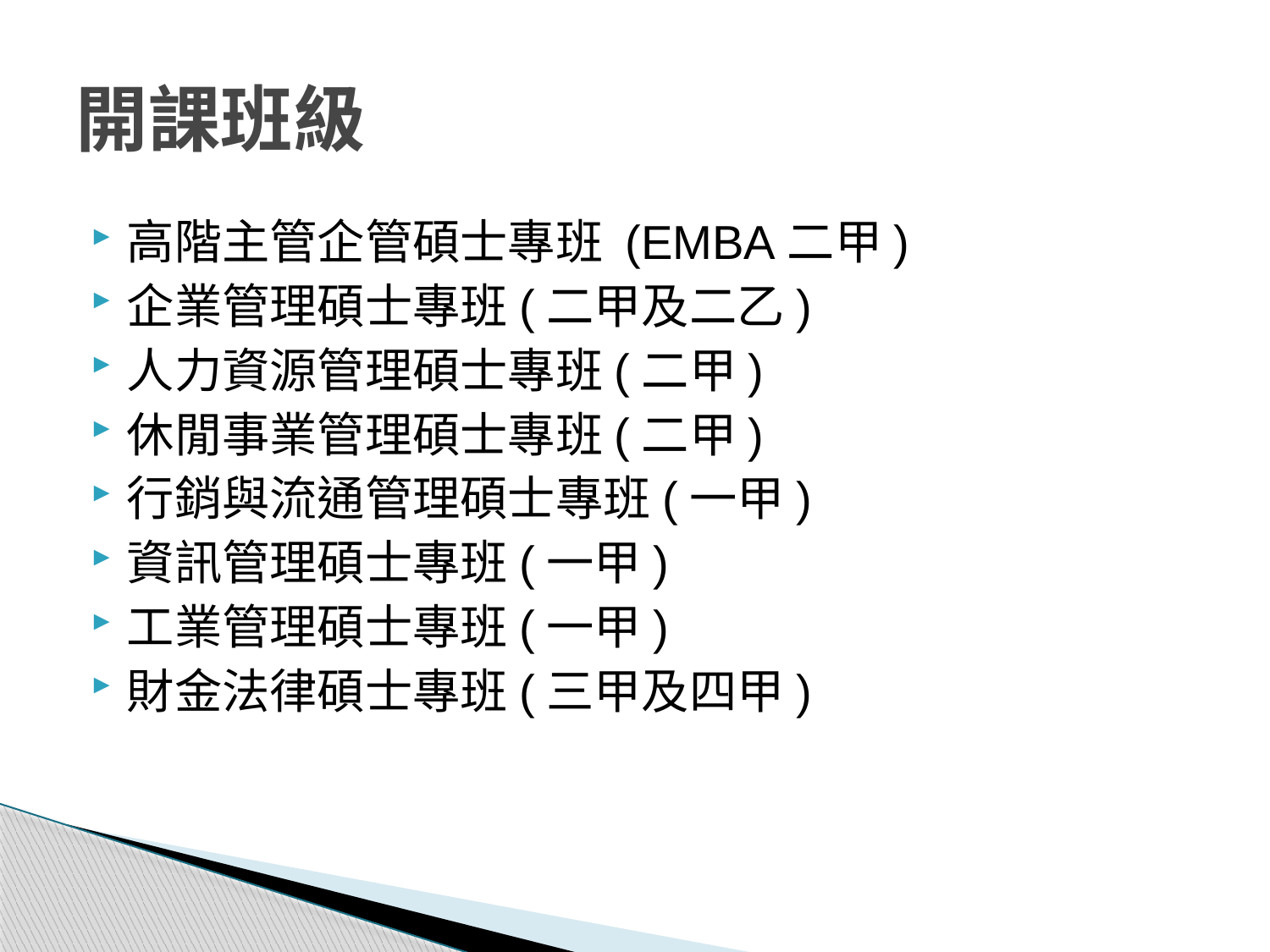

# 開課班級
高階主管企管碩士專班 (EMBA二甲)
企業管理碩士專班(二甲及二乙)
人力資源管理碩士專班(二甲)
休閒事業管理碩士專班(二甲)
行銷與流通管理碩士專班(一甲)
資訊管理碩士專班(一甲)
工業管理碩士專班(一甲)
財金法律碩士專班(三甲及四甲)